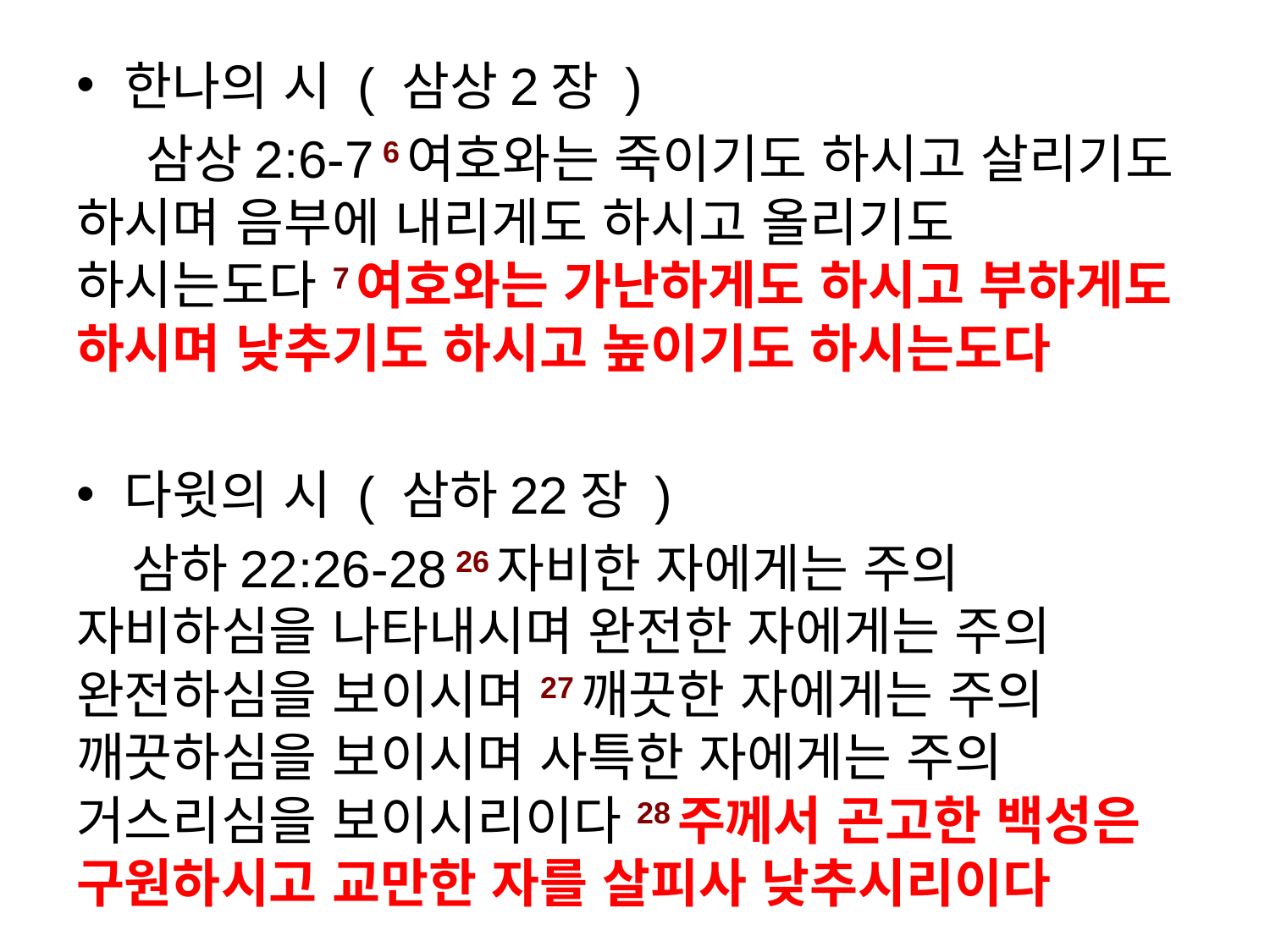

한나의 시 ( 삼상2장 )
    삼상2:6-7 6여호와는 죽이기도 하시고 살리기도 하시며 음부에 내리게도 하시고 올리기도 하시는도다 7여호와는 가난하게도 하시고 부하게도 하시며 낮추기도 하시고 높이기도 하시는도다

다윗의 시 ( 삼하22장 )
   삼하22:26-28 26자비한 자에게는 주의 자비하심을 나타내시며 완전한 자에게는 주의 완전하심을 보이시며 27깨끗한 자에게는 주의 깨끗하심을 보이시며 사특한 자에게는 주의 거스리심을 보이시리이다 28주께서 곤고한 백성은 구원하시고 교만한 자를 살피사 낮추시리이다